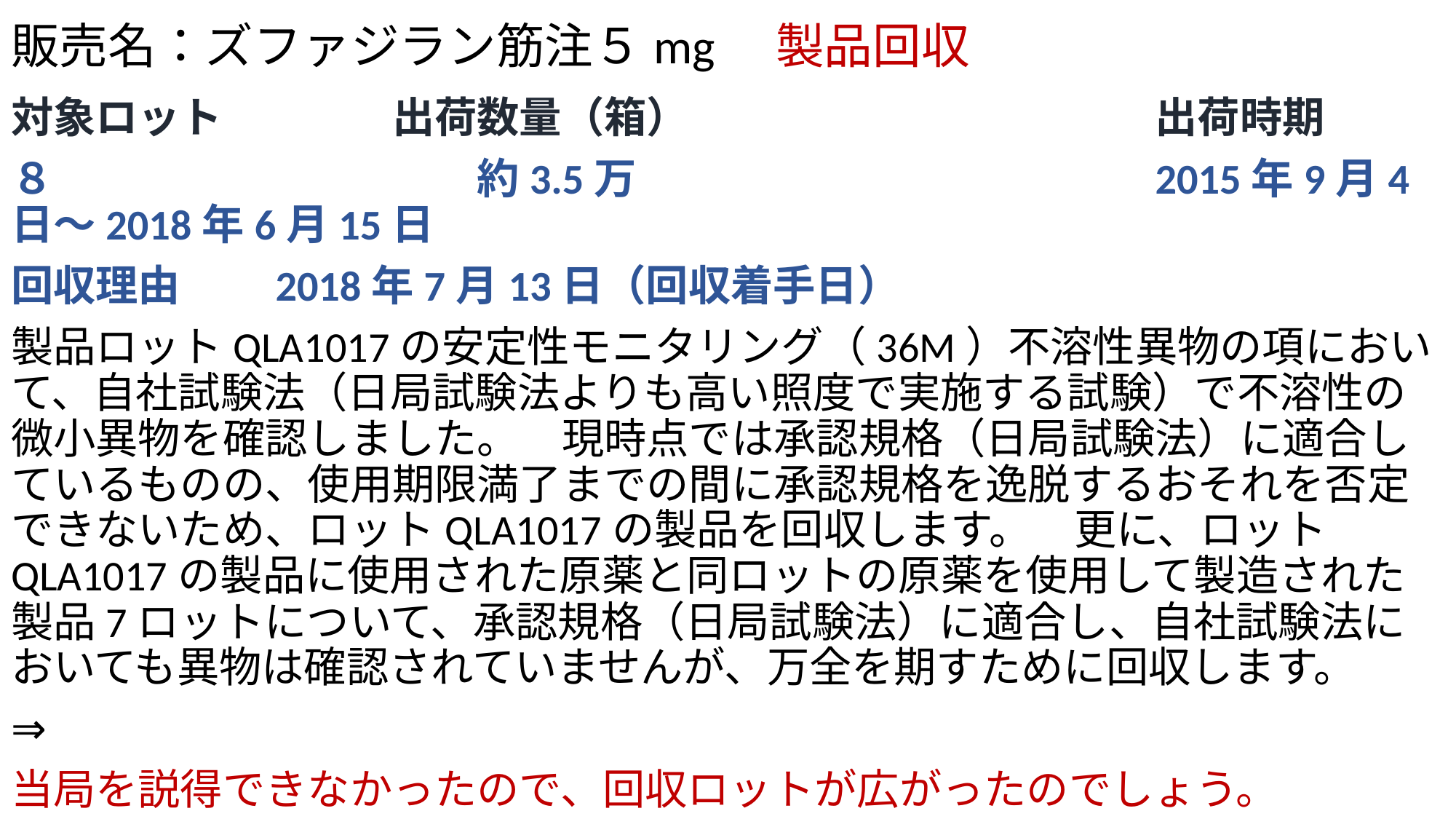

# 販売名：ズファジラン筋注５mg　製品回収
対象ロット　　　　出荷数量（箱）　　　　　　　　　　　出荷時期
８　　　　　　　　　　約3.5万　　　　　　　　　　　　2015年9月4日～2018年6月15日
回収理由　　2018年7月13日（回収着手日）
製品ロットQLA1017の安定性モニタリング（36M）不溶性異物の項において、自社試験法（日局試験法よりも高い照度で実施する試験）で不溶性の微小異物を確認しました。　現時点では承認規格（日局試験法）に適合しているものの、使用期限満了までの間に承認規格を逸脱するおそれを否定できないため、ロットQLA1017の製品を回収します。　更に、ロットQLA1017の製品に使用された原薬と同ロットの原薬を使用して製造された製品7ロットについて、承認規格（日局試験法）に適合し、自社試験法においても異物は確認されていませんが、万全を期すために回収します。
⇒
当局を説得できなかったので、回収ロットが広がったのでしょう。